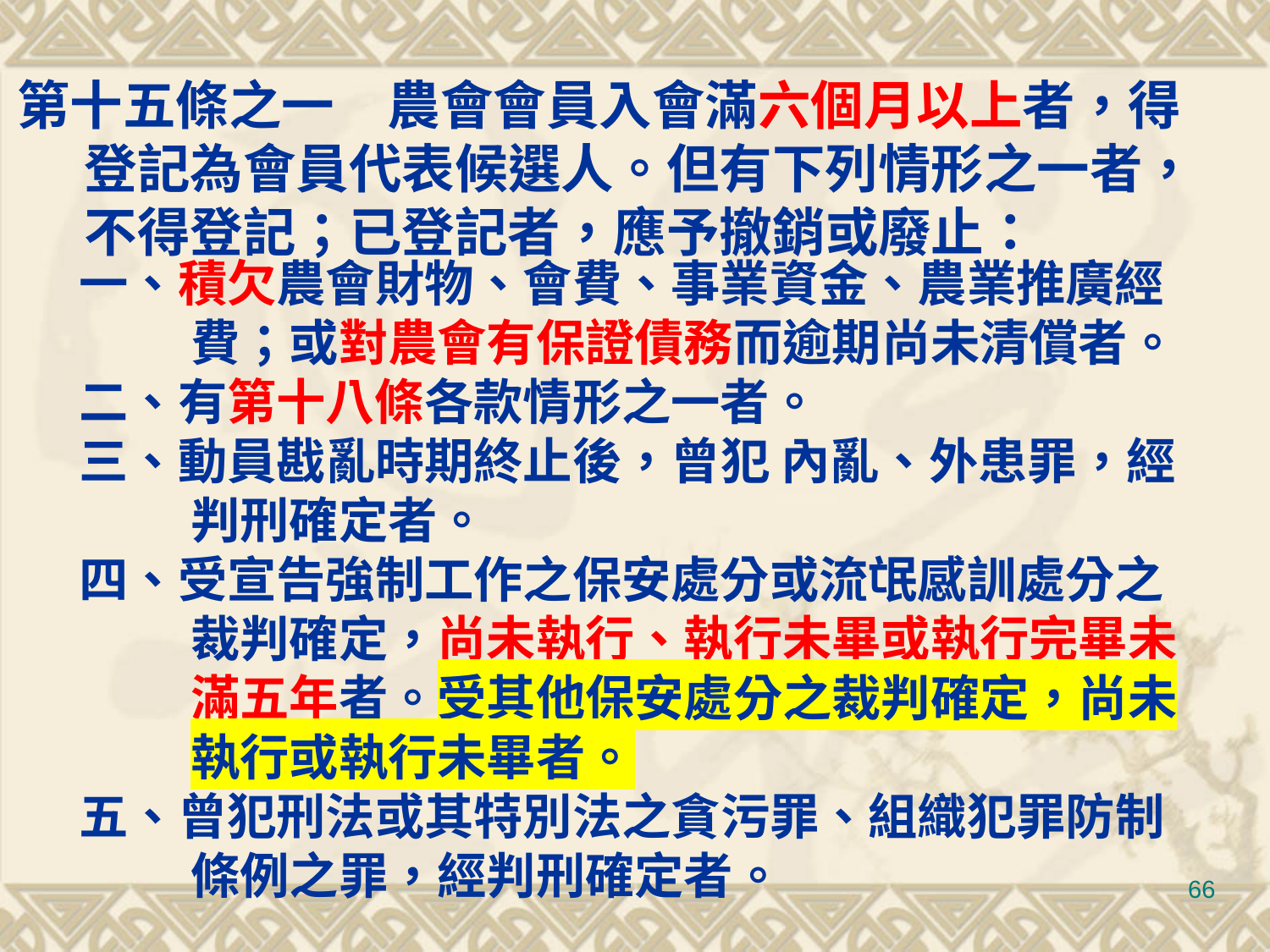

第十五條之一　農會會員入會滿六個月以上者，得登記為會員代表候選人。但有下列情形之一者，不得登記；已登記者，應予撤銷或廢止：
一、積欠農會財物、會費、事業資金、農業推廣經費；或對農會有保證債務而逾期尚未清償者。
二、有第十八條各款情形之一者。
三、動員戡亂時期終止後，曾犯 內亂、外患罪，經判刑確定者。
四、受宣告強制工作之保安處分或流氓感訓處分之裁判確定，尚未執行、執行未畢或執行完畢未滿五年者。受其他保安處分之裁判確定，尚未執行或執行未畢者。
五、曾犯刑法或其特別法之貪污罪、組織犯罪防制條例之罪，經判刑確定者。

66